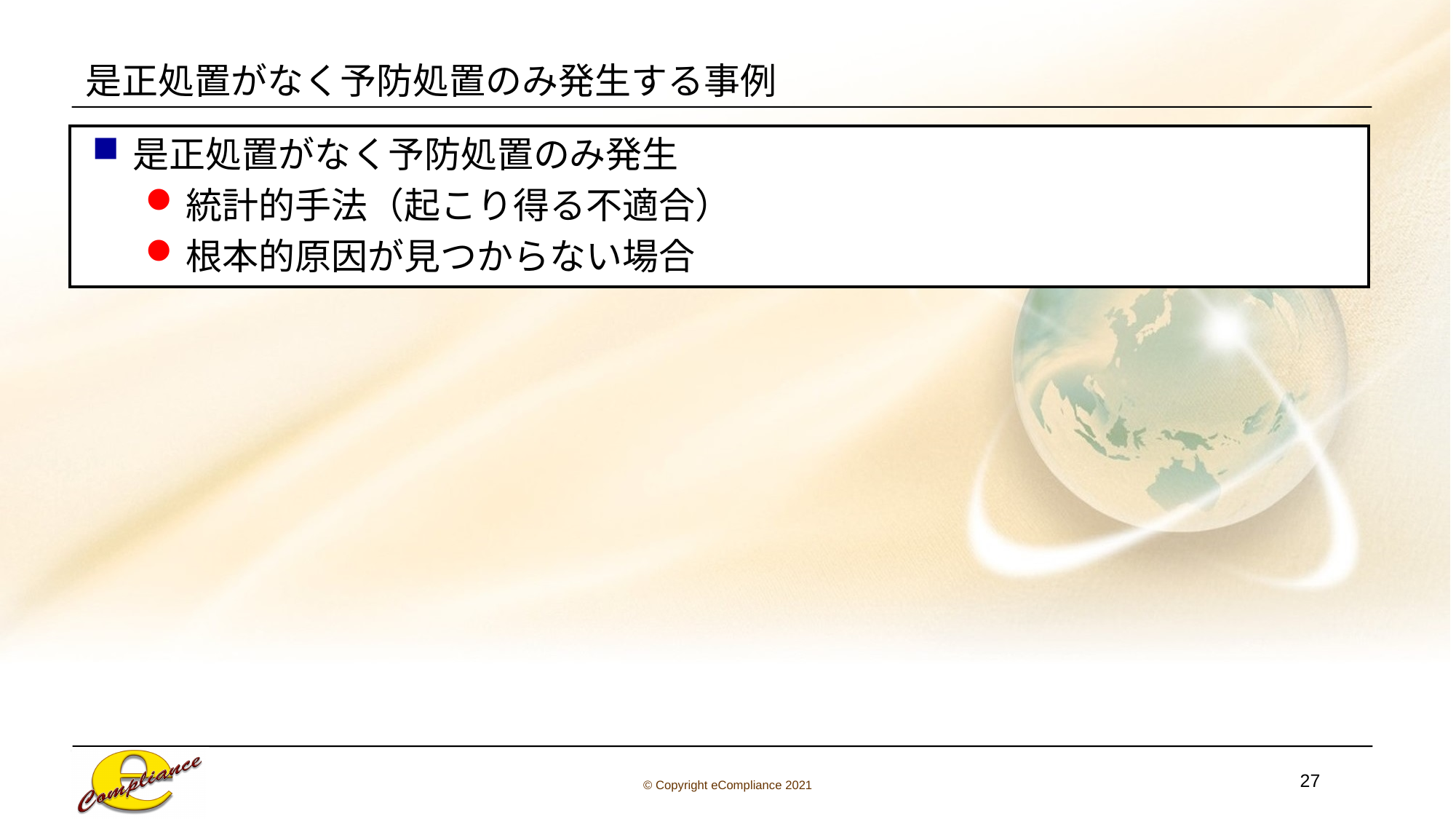

# 是正処置がなく予防処置のみ発生する事例
是正処置がなく予防処置のみ発生
統計的手法（起こり得る不適合）
根本的原因が見つからない場合